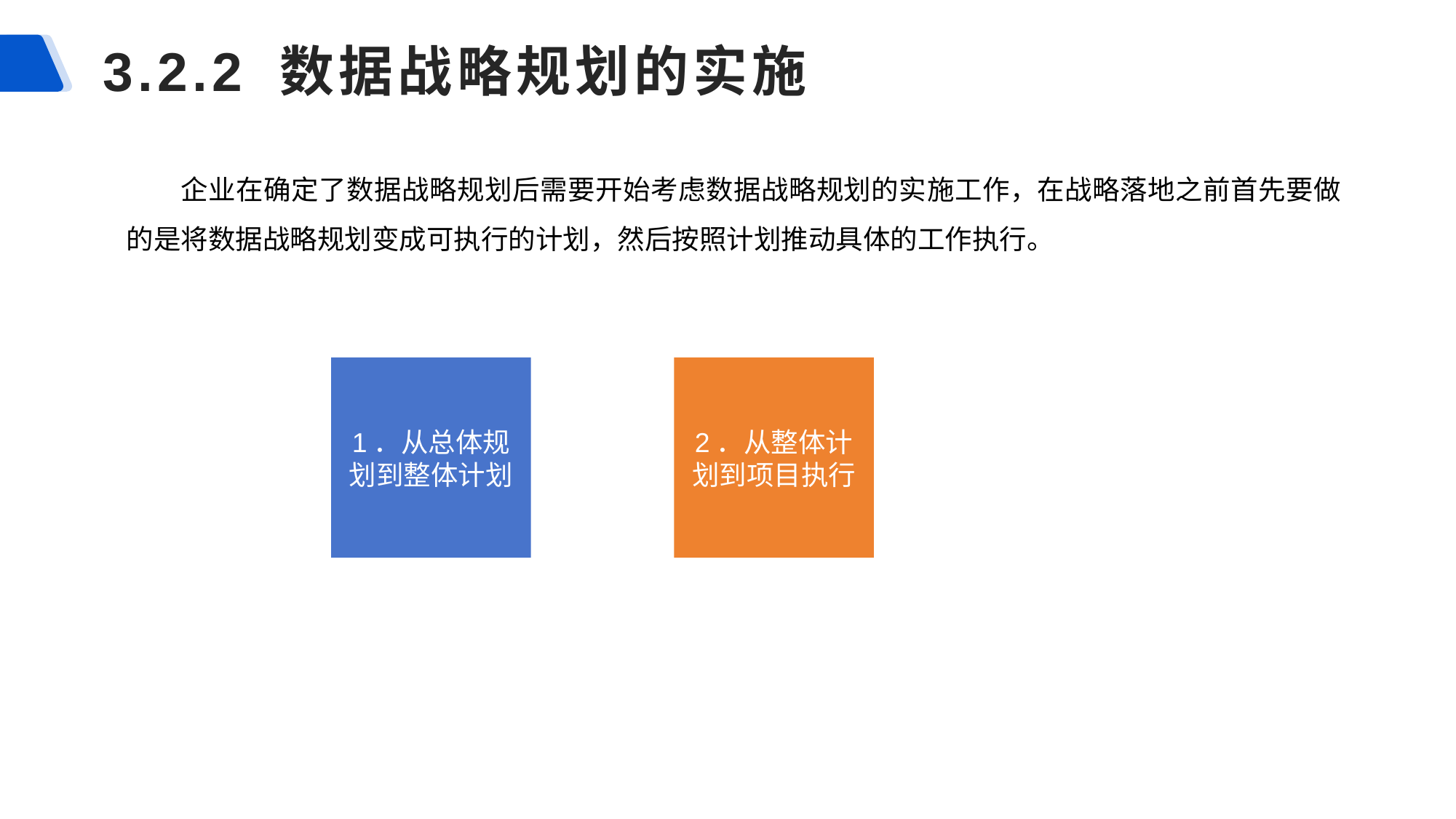

3.2.2 数据战略规划的实施
企业在确定了数据战略规划后需要开始考虑数据战略规划的实施工作，在战略落地之前首先要做的是将数据战略规划变成可执行的计划，然后按照计划推动具体的工作执行。
1．从总体规划到整体计划
2．从整体计划到项目执行